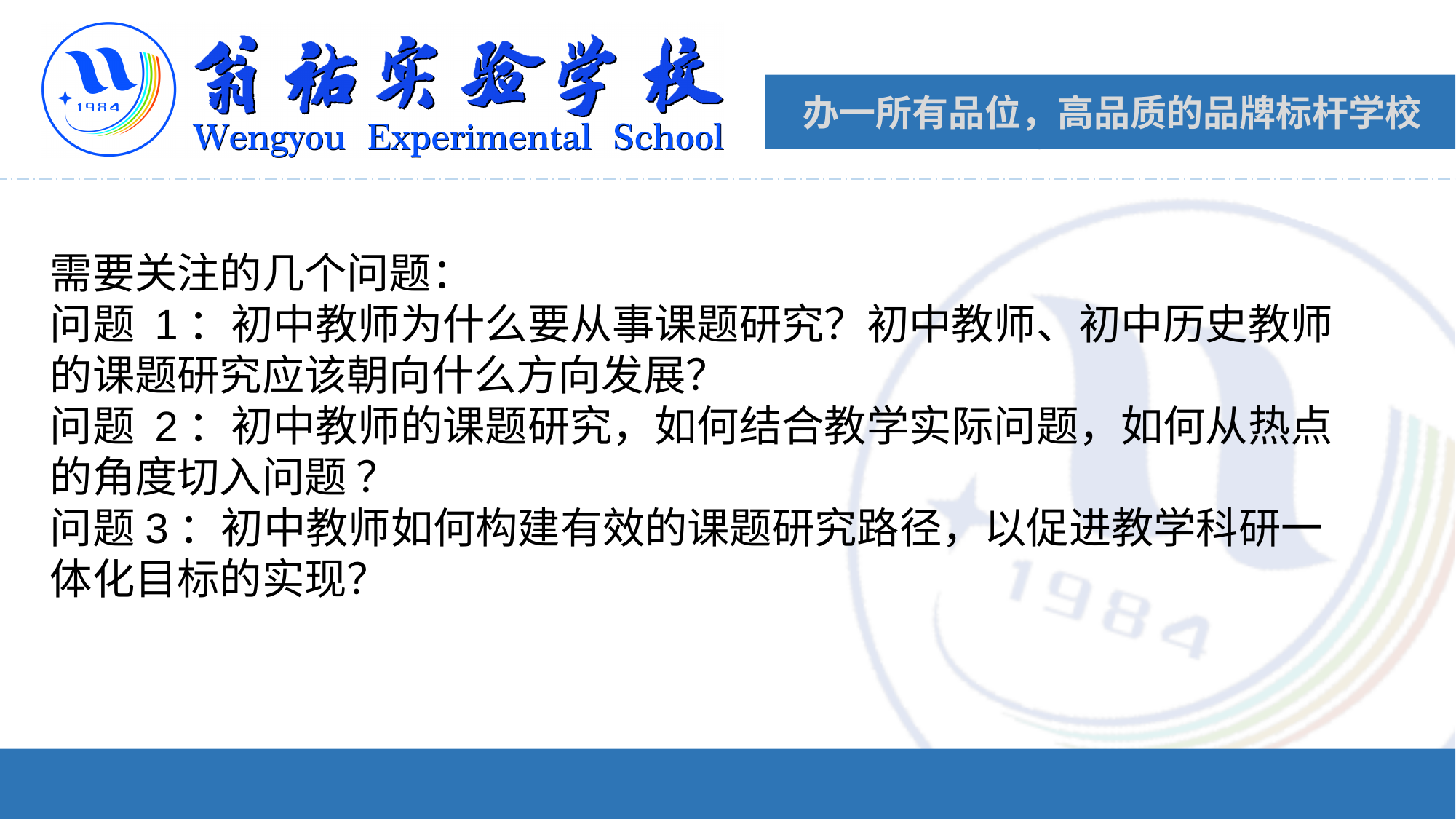

需要关注的几个问题：
问题 1：初中教师为什么要从事课题研究？初中教师、初中历史教师的课题研究应该朝向什么方向发展？
问题 2：初中教师的课题研究，如何结合教学实际问题，如何从热点的角度切入问题 ？
问题3：初中教师如何构建有效的课题研究路径，以促进教学科研一体化目标的实现？